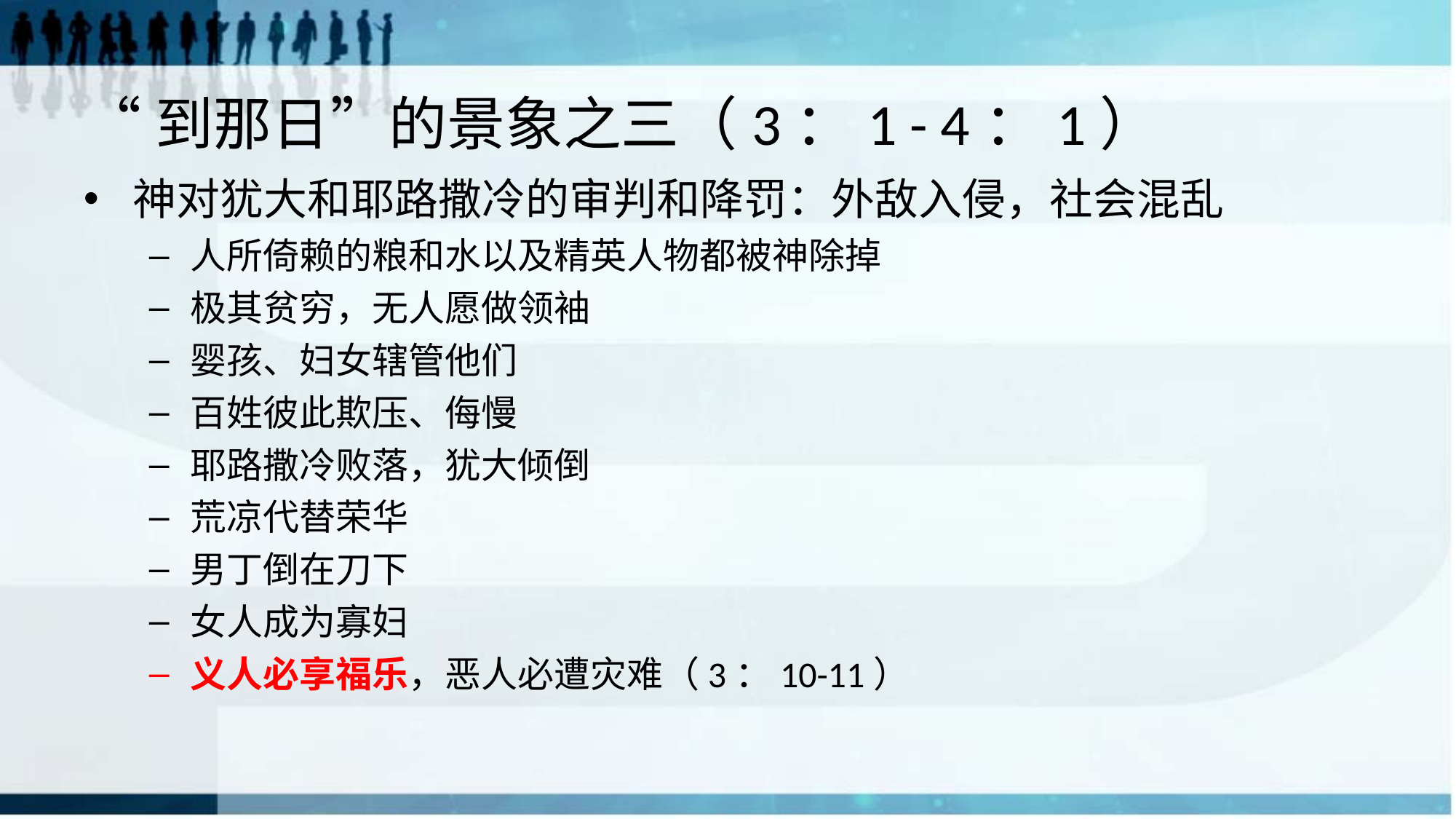

# “到那日”的景象之三（3：1 - 4：1）
神对犹大和耶路撒冷的审判和降罚：外敌入侵，社会混乱
人所倚赖的粮和水以及精英人物都被神除掉
极其贫穷，无人愿做领袖
婴孩、妇女辖管他们
百姓彼此欺压、侮慢
耶路撒冷败落，犹大倾倒
荒凉代替荣华
男丁倒在刀下
女人成为寡妇
义人必享福乐，恶人必遭灾难（3：10-11）